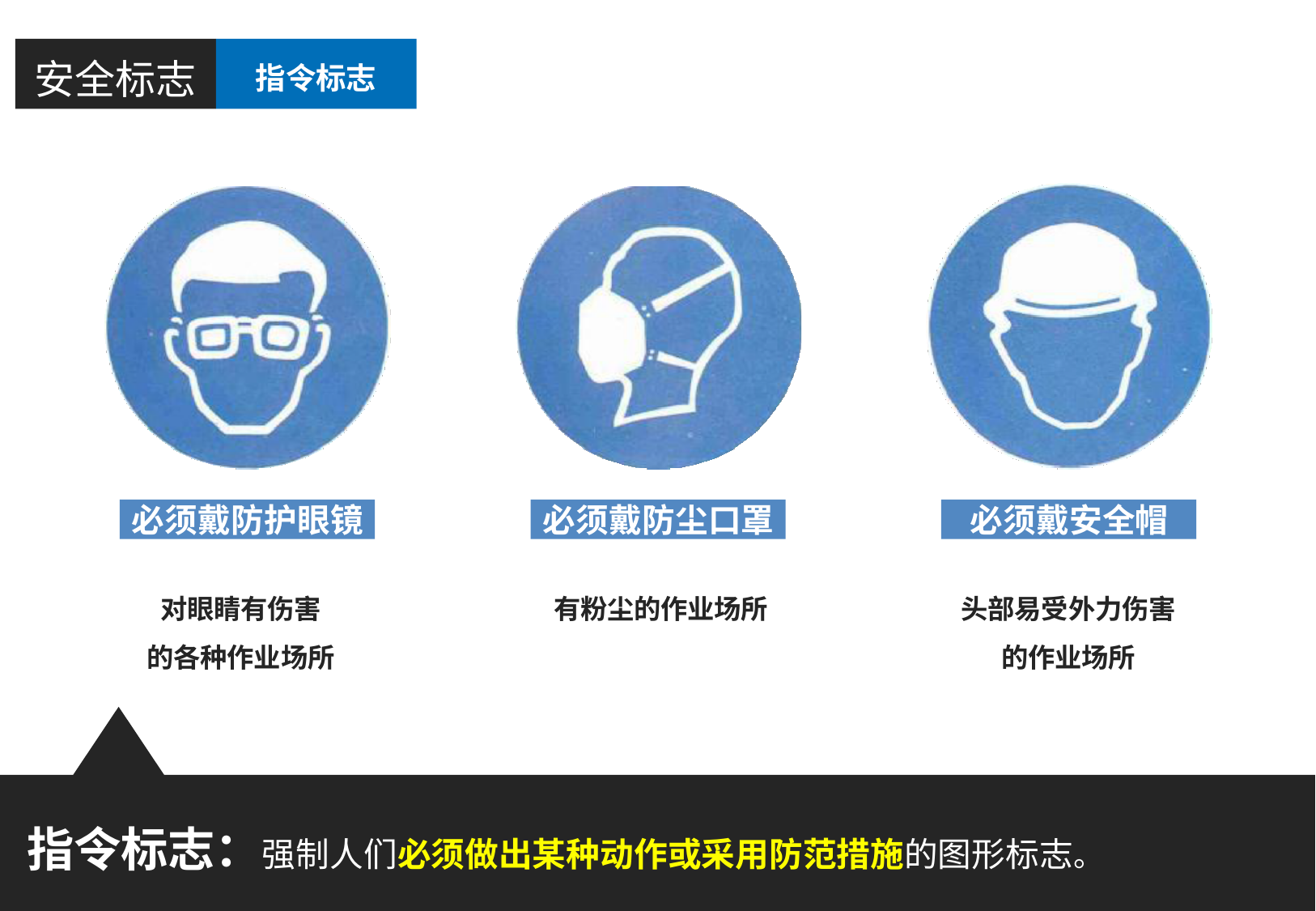

# 安全标志
指令标志

必须戴防护眼镜
必须戴防尘口罩
必须戴安全帽
对眼睛有伤害
的各种作业场所
有粉尘的作业场所
头部易受外力伤害
的作业场所

指令标志：强制人们必须做出某种动作或采用防范措施的图形标志。